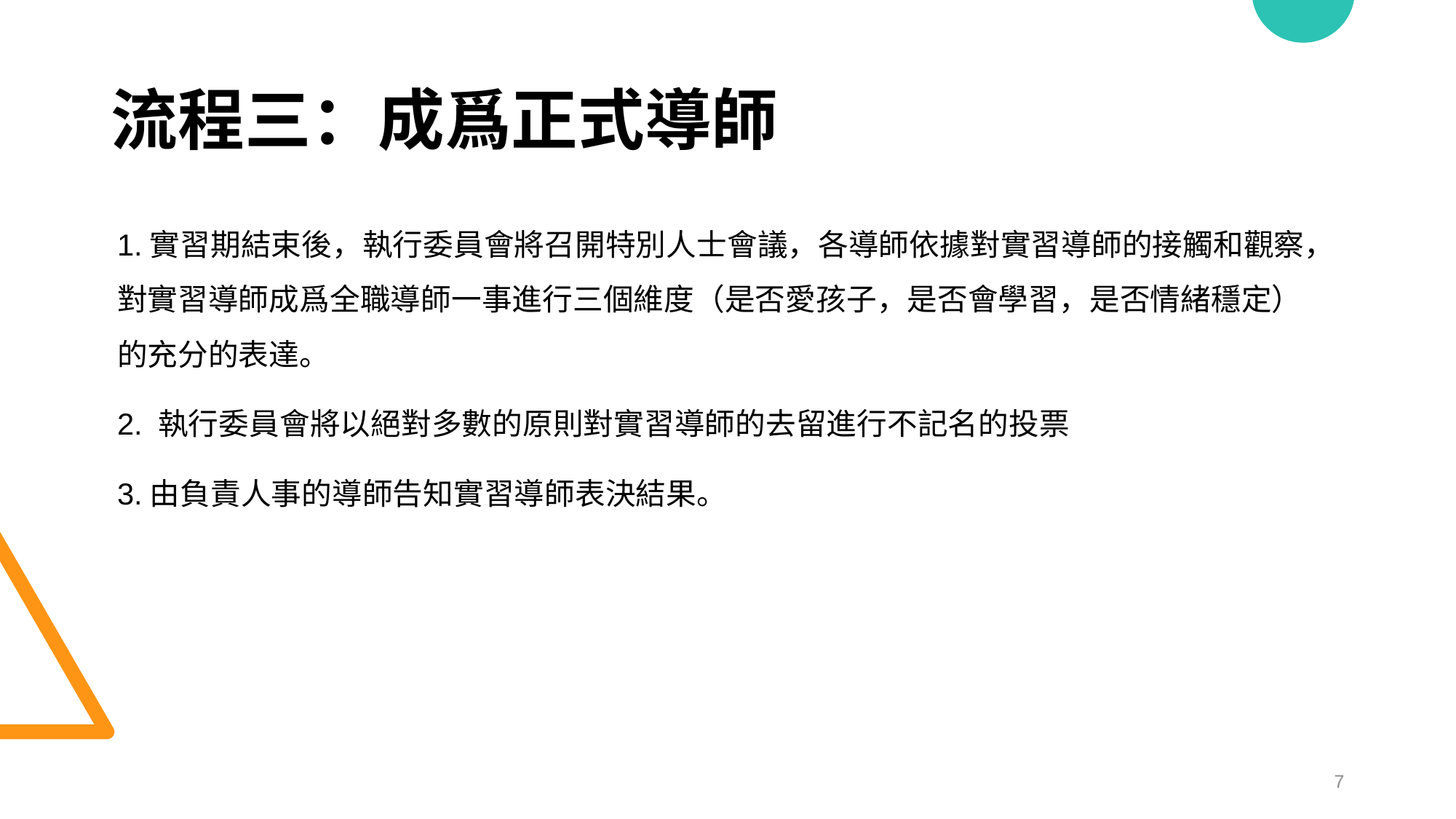

# 流程三：成爲正式導師
1.實習期結束後，執行委員會將召開特別人士會議，各導師依據對實習導師的接觸和觀察，對實習導師成爲全職導師一事進行三個維度（是否愛孩子，是否會學習，是否情緒穩定）的充分的表達。
2. 執行委員會將以絕對多數的原則對實習導師的去留進行不記名的投票
3.由負責人事的導師告知實習導師表決結果。

7